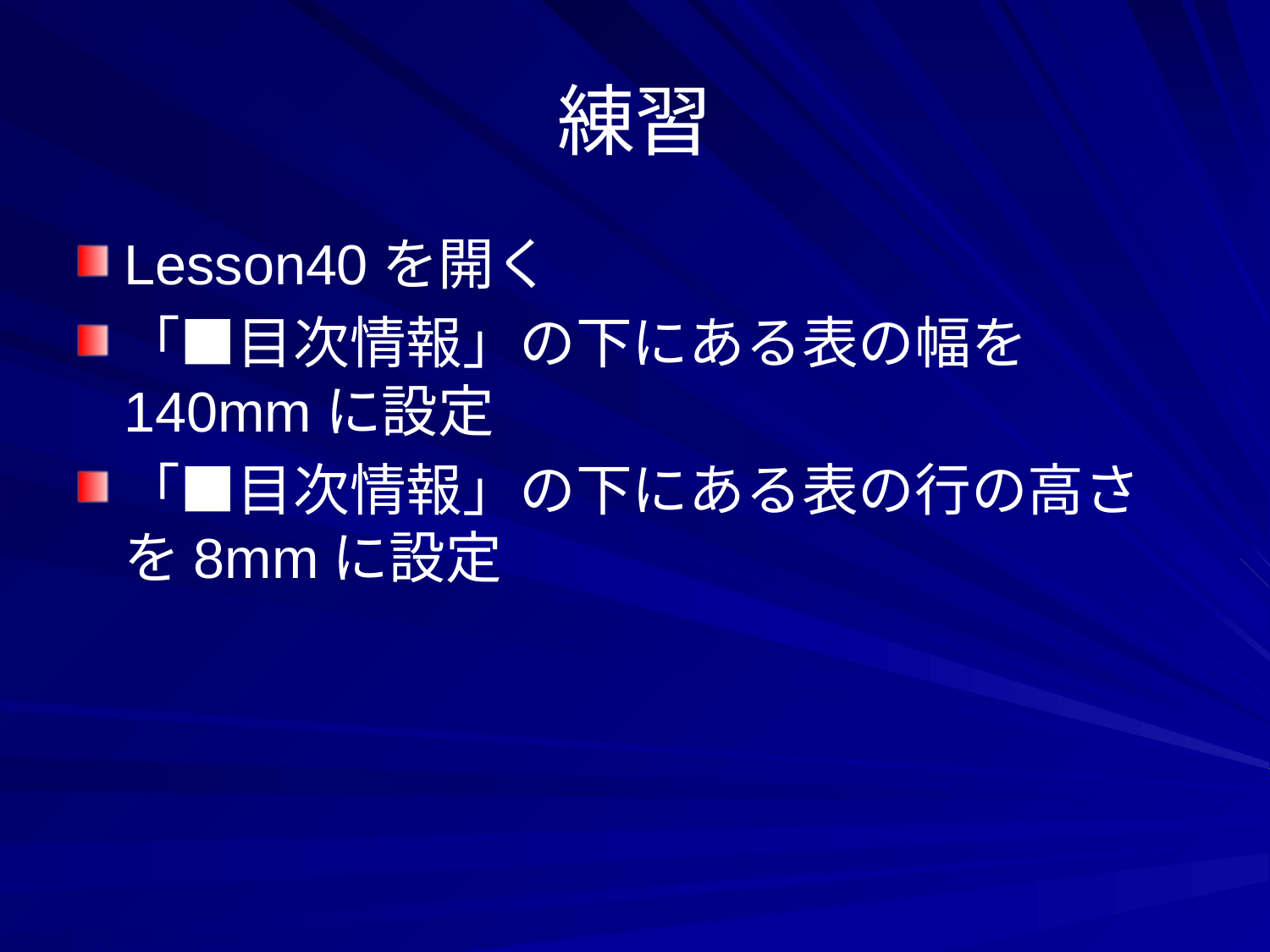

# 練習
Lesson40を開く
「■目次情報」の下にある表の幅を140mmに設定
「■目次情報」の下にある表の行の高さを8mmに設定